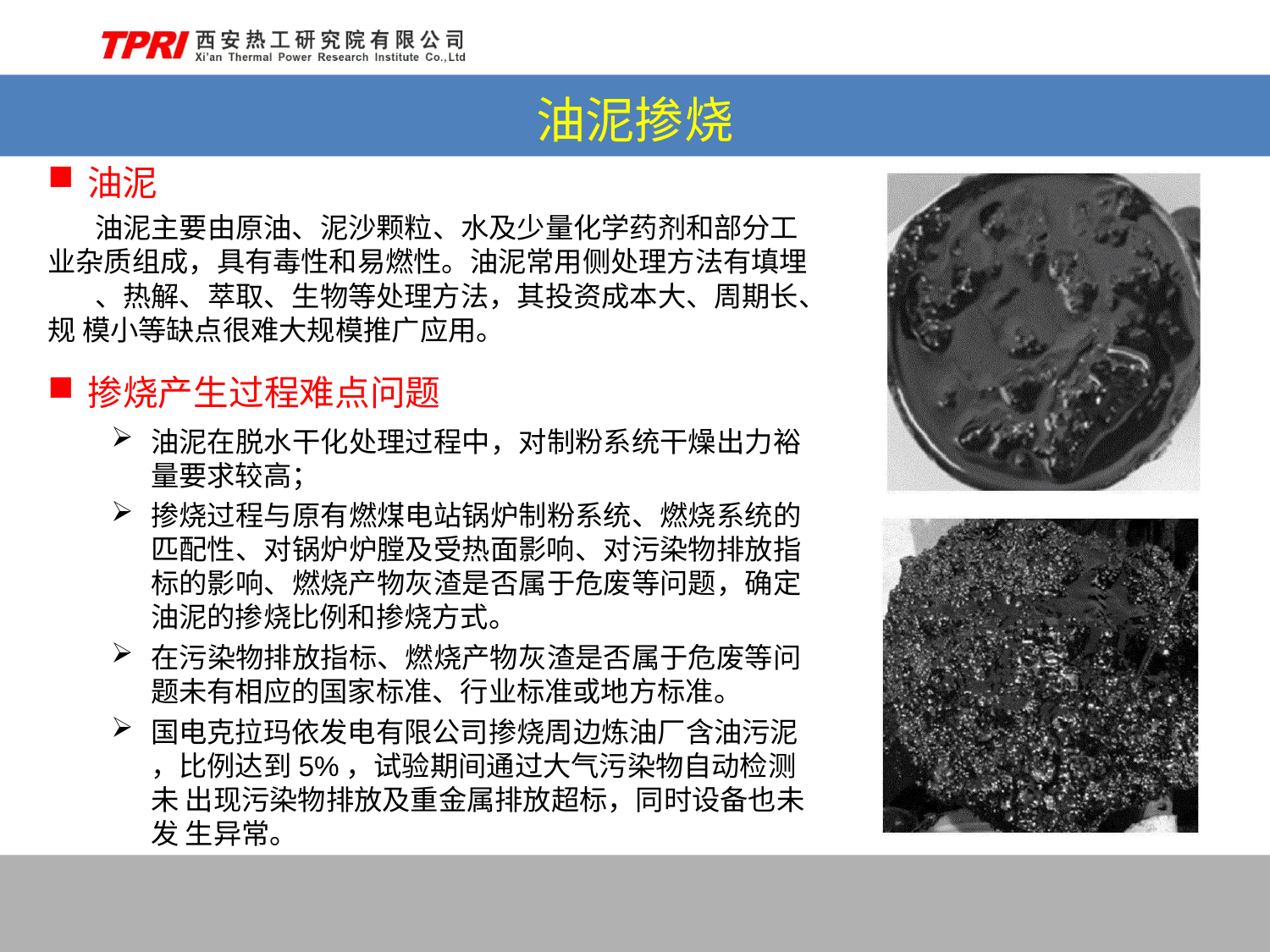

# 油泥掺烧
油泥
油泥主要由原油、泥沙颗粒、水及少量化学药剂和部分工 业杂质组成，具有毒性和易燃性。油泥常用侧处理方法有填埋
、热解、萃取、生物等处理方法，其投资成本大、周期长、规 模小等缺点很难大规模推广应用。
掺烧产生过程难点问题
油泥在脱水干化处理过程中，对制粉系统干燥出力裕 量要求较高；
掺烧过程与原有燃煤电站锅炉制粉系统、燃烧系统的 匹配性、对锅炉炉膛及受热面影响、对污染物排放指 标的影响、燃烧产物灰渣是否属于危废等问题，确定 油泥的掺烧比例和掺烧方式。
在污染物排放指标、燃烧产物灰渣是否属于危废等问 题未有相应的国家标准、行业标准或地方标准。
国电克拉玛依发电有限公司掺烧周边炼油厂含油污泥
，比例达到5%，试验期间通过大气污染物自动检测未 出现污染物排放及重金属排放超标，同时设备也未发 生异常。